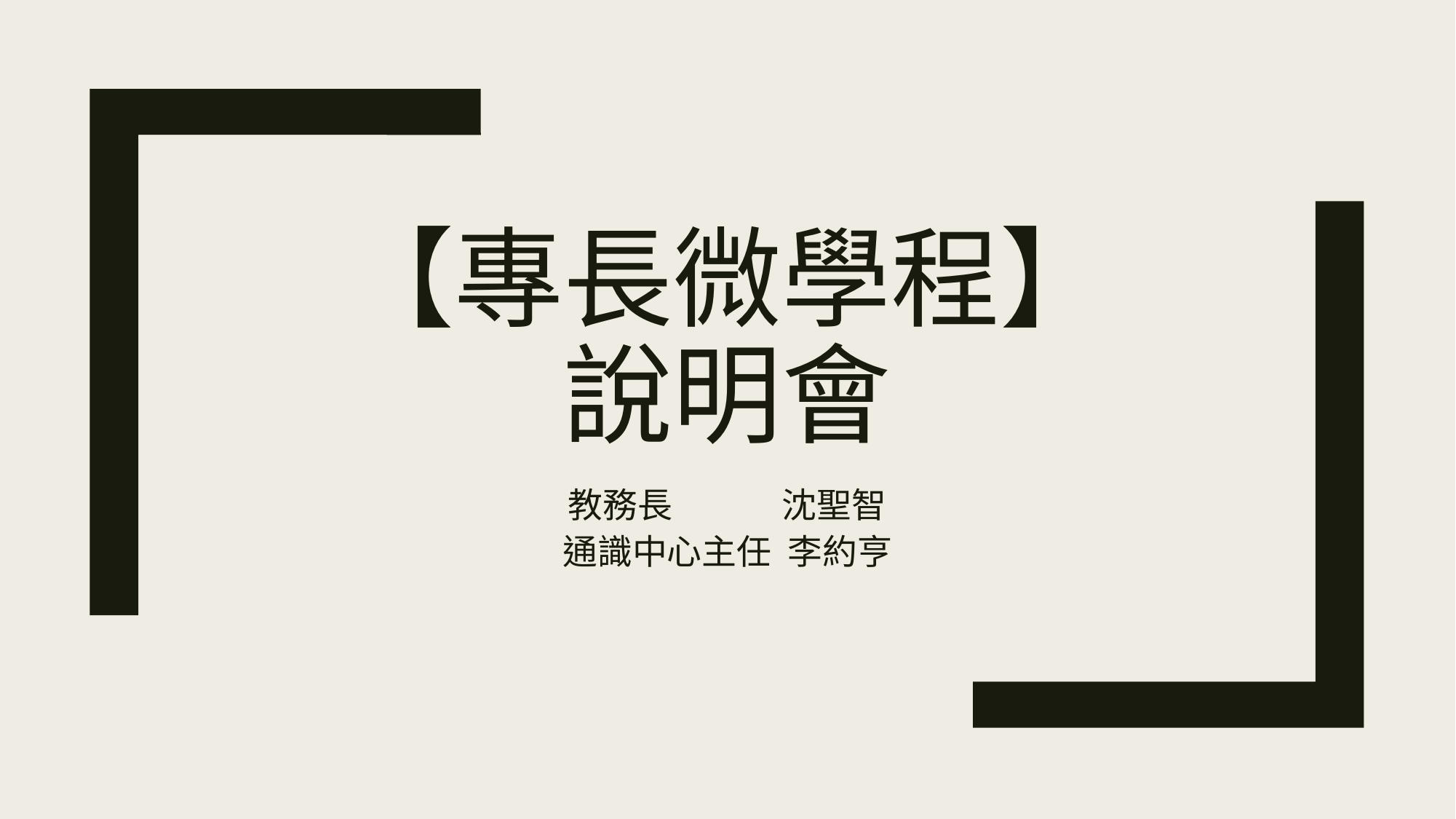

# 【專長微學程】 說明會
教務長              沈聖智
通識中心主任  李約亨